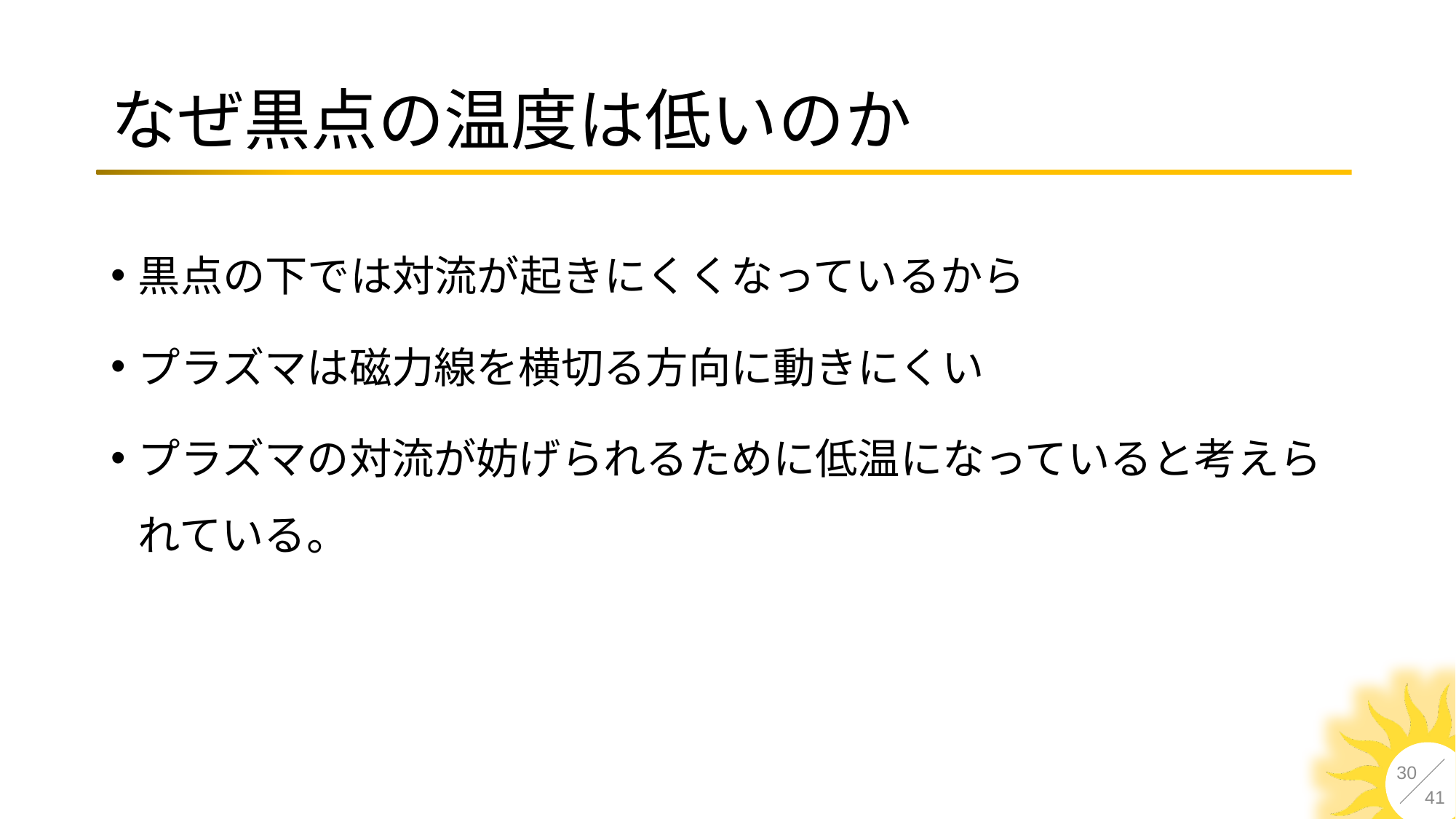

# なぜ黒点の温度は低いのか
黒点の下では対流が起きにくくなっているから
プラズマは磁力線を横切る方向に動きにくい
プラズマの対流が妨げられるために低温になっていると考えられている。

30